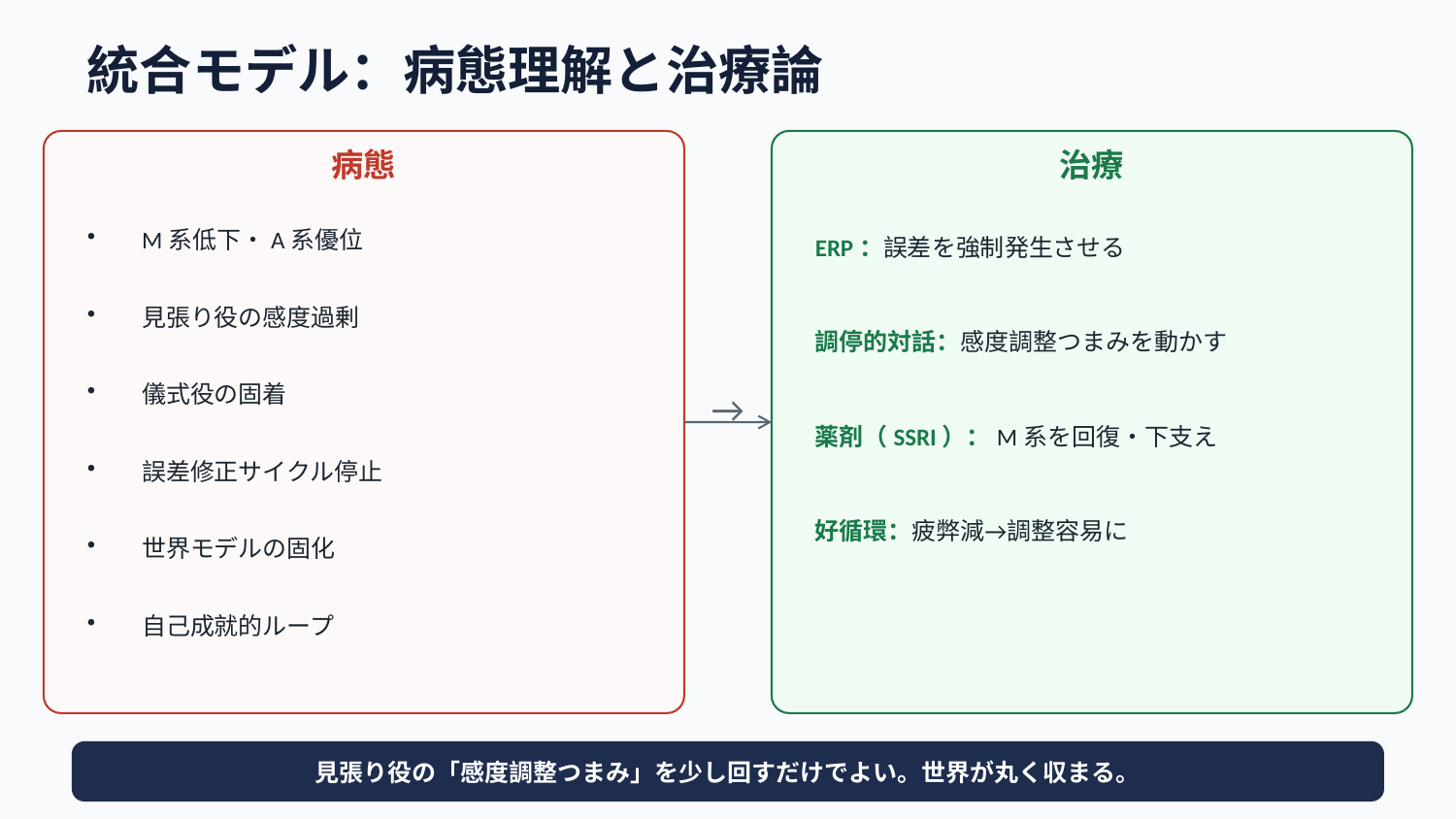

統合モデル：病態理解と治療論

病態
治療
M系低下・A系優位
ERP：誤差を強制発生させる
見張り役の感度過剰
調停的対話：感度調整つまみを動かす
儀式役の固着
→
薬剤（SSRI）：M系を回復・下支え

誤差修正サイクル停止
好循環：疲弊減→調整容易に
世界モデルの固化
自己成就的ループ

見張り役の「感度調整つまみ」を少し回すだけでよい。世界が丸く収まる。